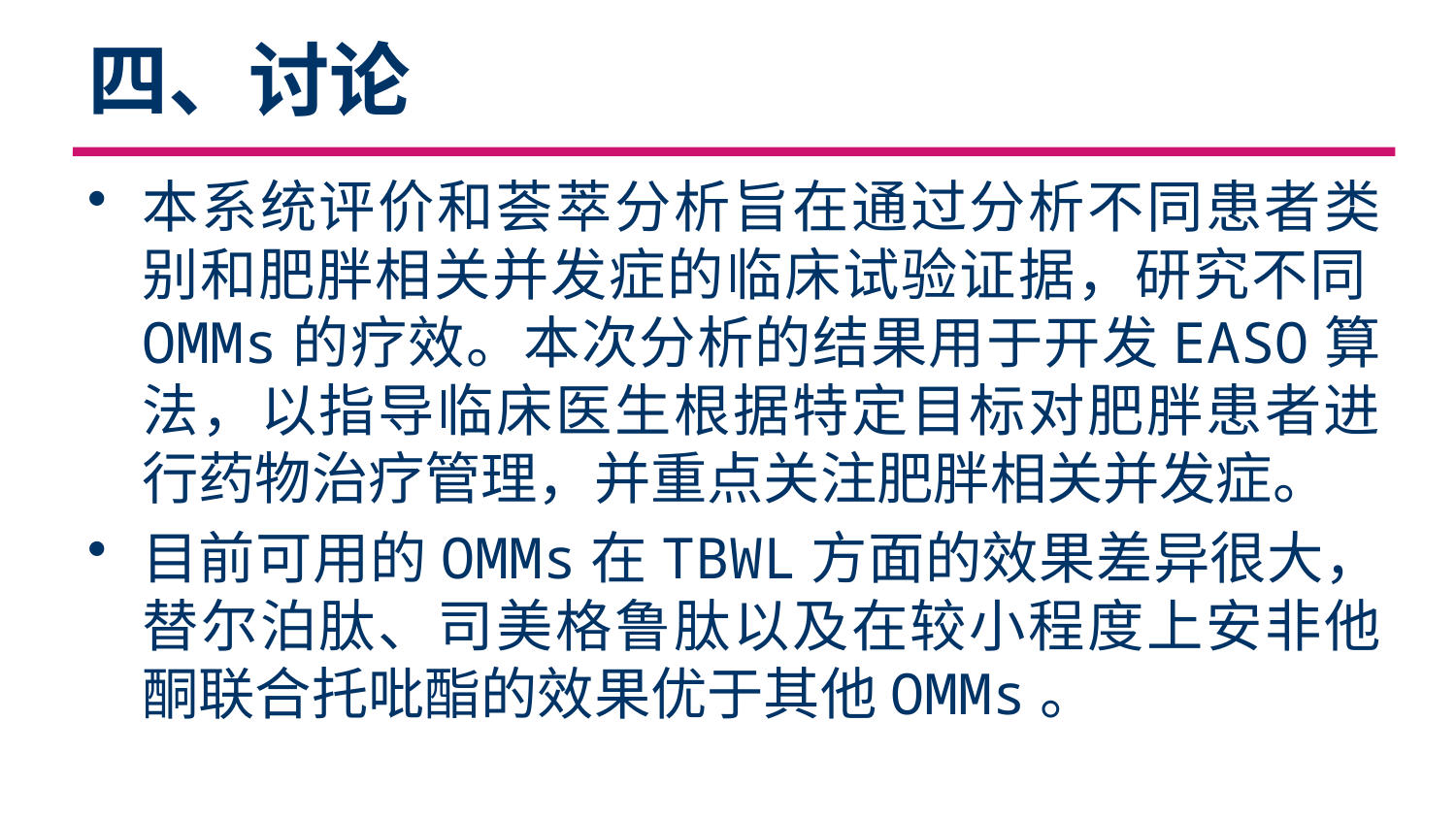

# 四、讨论

本系统评价和荟萃分析旨在通过分析不同患者类别和肥胖相关并发症的临床试验证据，研究不同OMMs的疗效。本次分析的结果用于开发EASO算法，以指导临床医生根据特定目标对肥胖患者进行药物治疗管理，并重点关注肥胖相关并发症。
目前可用的OMMs在TBWL方面的效果差异很大，替尔泊肽、司美格鲁肽以及在较小程度上安非他酮联合托吡酯的效果优于其他OMMs。